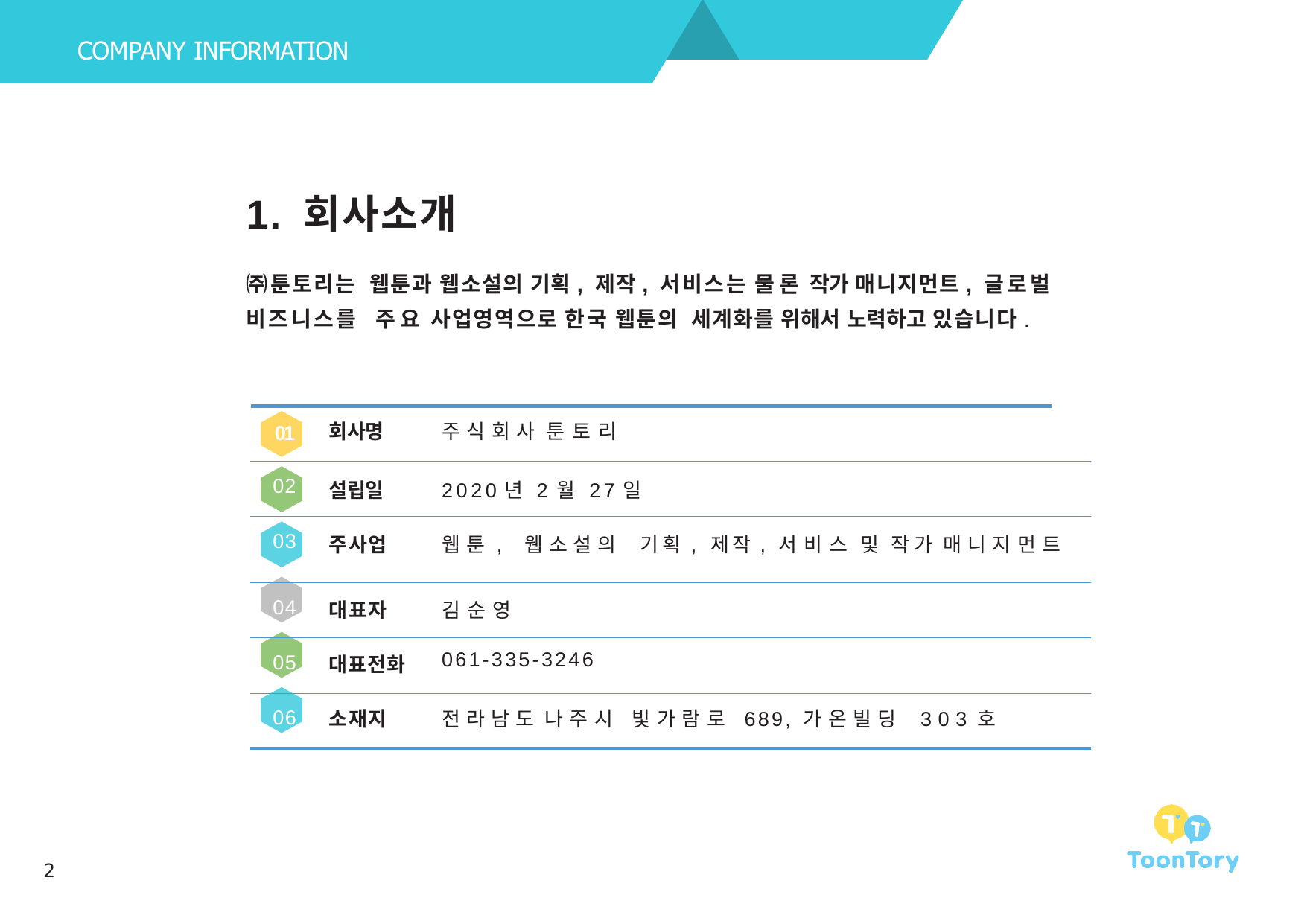

COMPANY INFORMATION
# 1. 회사소개
㈜툰토리는 웹툰과 웹소설의 기획, 제작, 서비스는 물론 작가 매니지먼트, 글로벌 비즈니스를  주요 사업영역으로 한국 웹툰의 세계화를 위해서 노력하고 있습니다.

| 01 | 회사명 | 주식회사 툰토리 |
| --- | --- | --- |
| 02 | 설립일 | 2020년 2월 27일 |
| 03 | 주사업 | 웹툰, 웹소설의 기획, 제작, 서비스 및 작가 매니지먼트 |
| 04 | 대표자 | 김순영 |
| 05 | 대표전화 | 061-335-3246 |
| 06 | 소재지 | 전라남도 나주시 빛가람로 689, 가온빌딩 303호 |

2